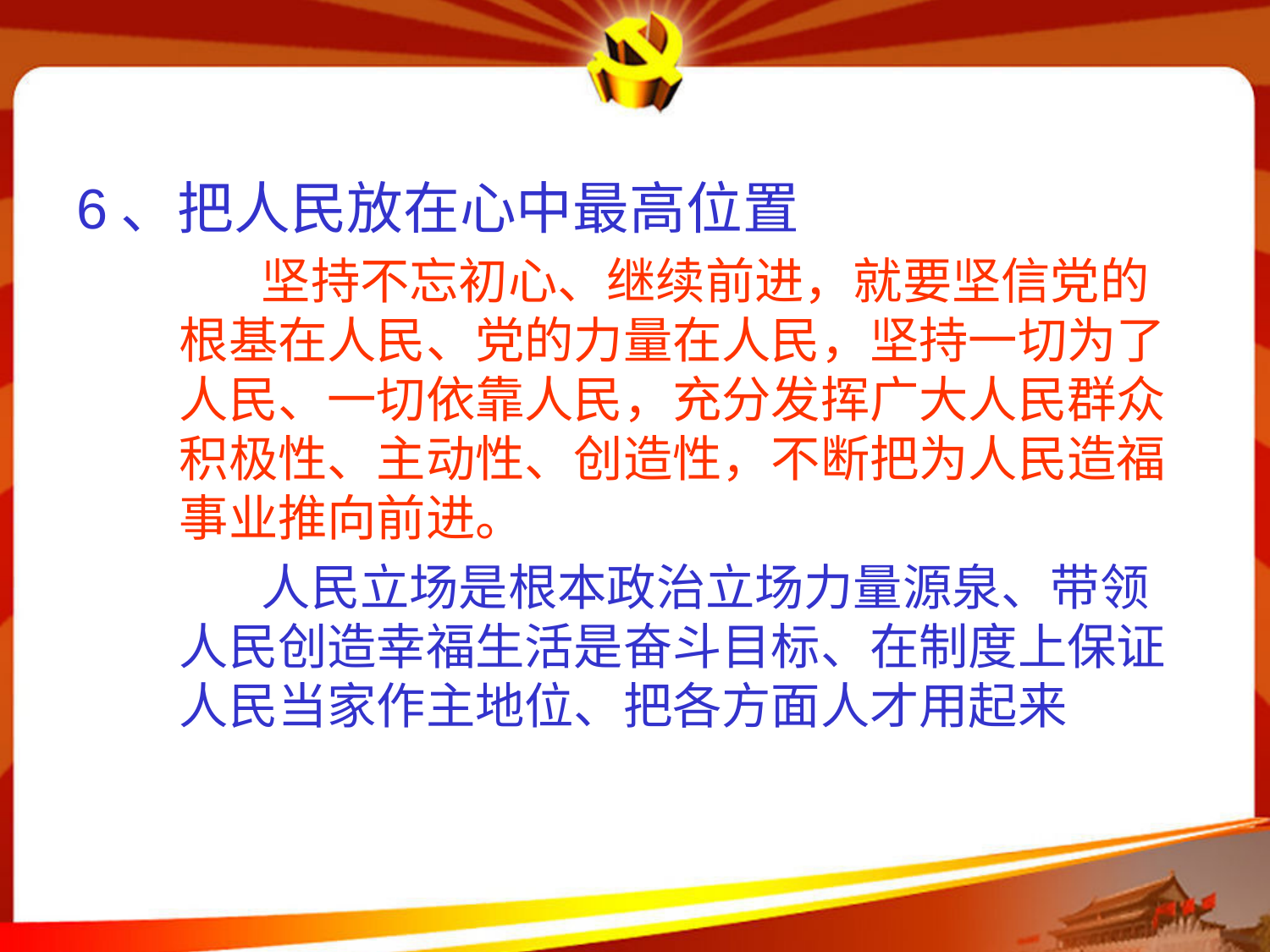

#
6、把人民放在心中最高位置
          坚持不忘初心、继续前进，就要坚信党的根基在人民、党的力量在人民，坚持一切为了人民、一切依靠人民，充分发挥广大人民群众积极性、主动性、创造性，不断把为人民造福事业推向前进。
          人民立场是根本政治立场力量源泉、带领人民创造幸福生活是奋斗目标、在制度上保证人民当家作主地位、把各方面人才用起来